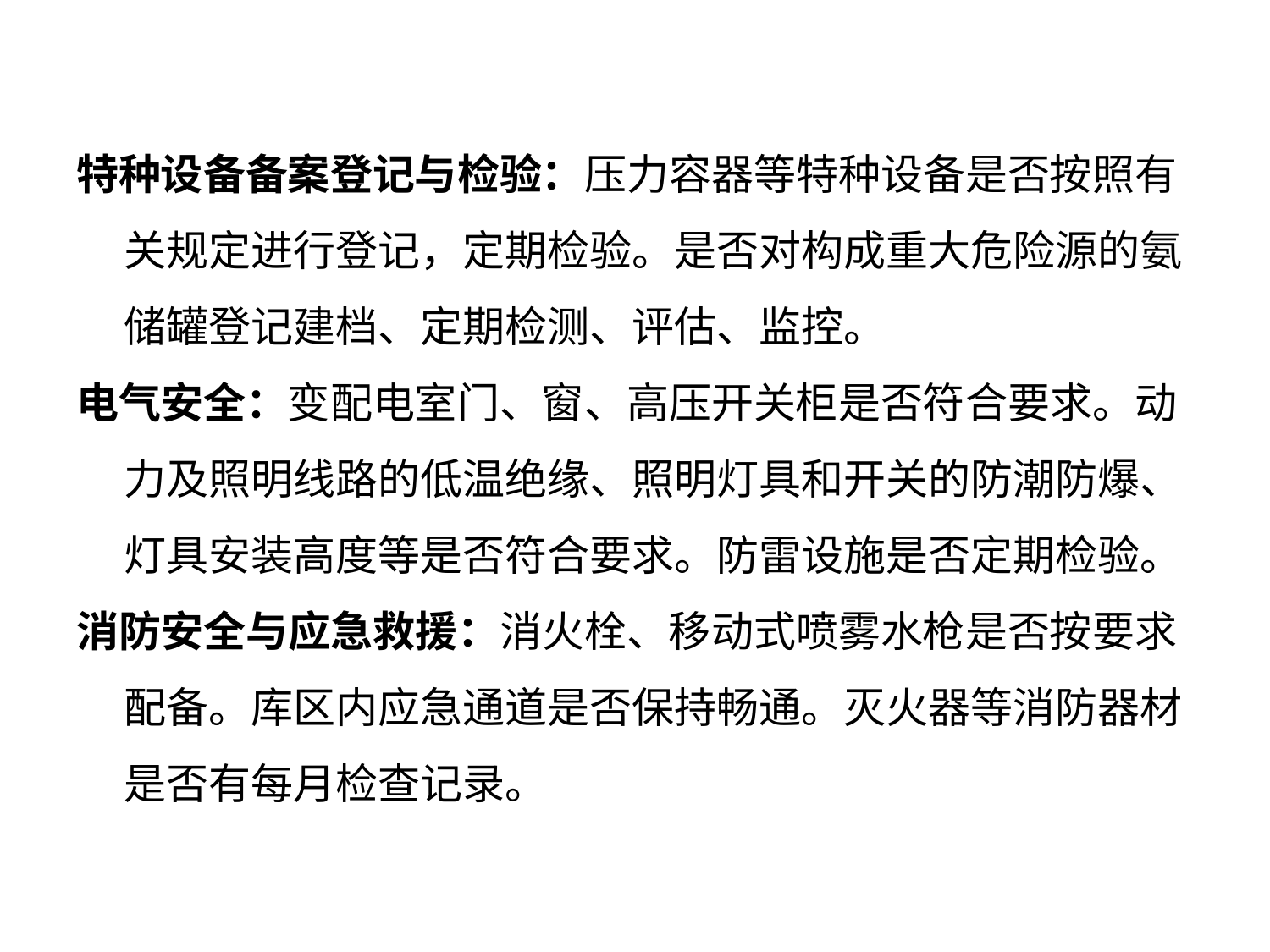

特种设备备案登记与检验：压力容器等特种设备是否按照有关规定进行登记，定期检验。是否对构成重大危险源的氨储罐登记建档、定期检测、评估、监控。
电气安全：变配电室门、窗、高压开关柜是否符合要求。动力及照明线路的低温绝缘、照明灯具和开关的防潮防爆、灯具安装高度等是否符合要求。防雷设施是否定期检验。
消防安全与应急救援：消火栓、移动式喷雾水枪是否按要求配备。库区内应急通道是否保持畅通。灭火器等消防器材是否有每月检查记录。
112